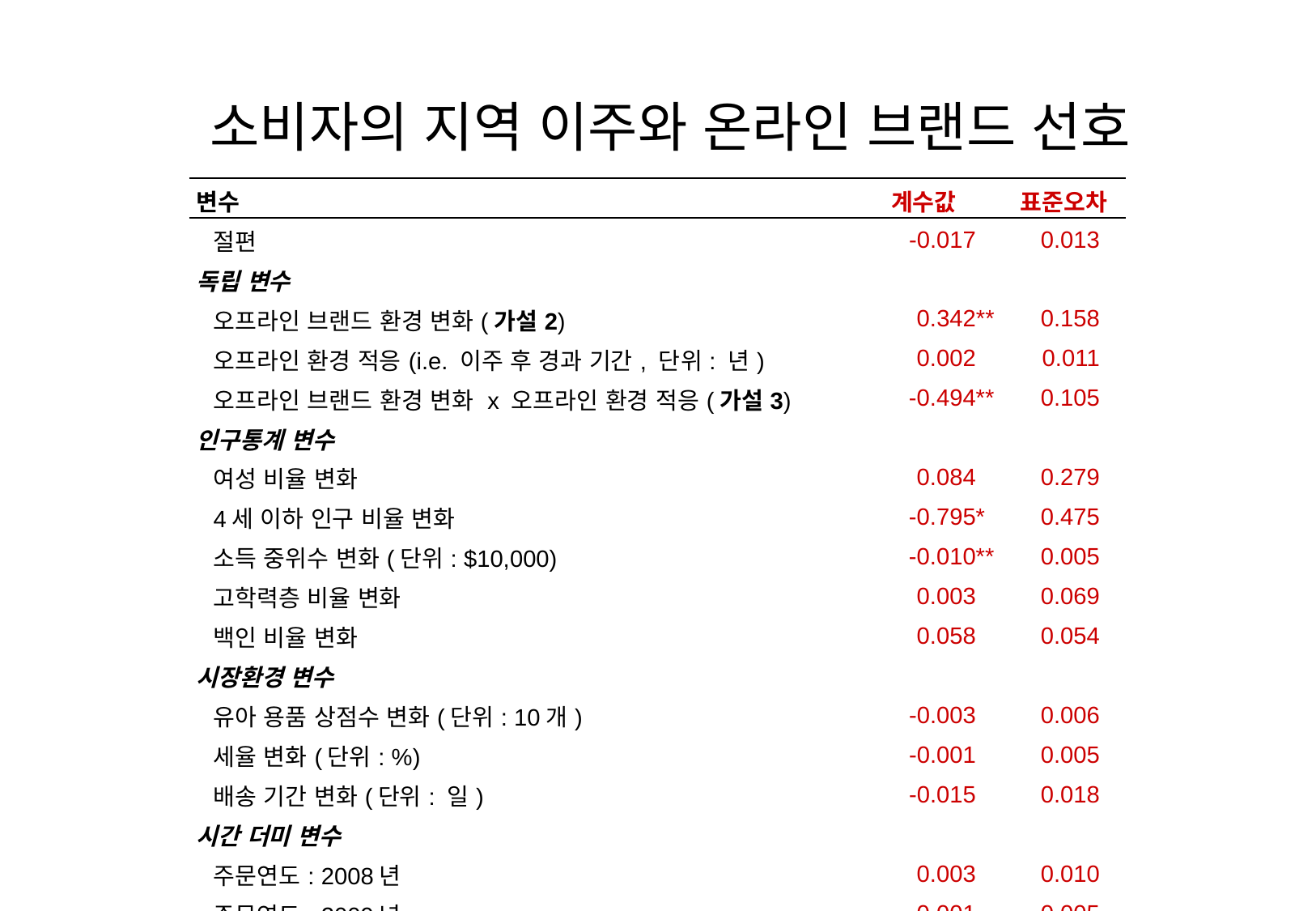

# 소비자의 지역 이주와 온라인 브랜드 선호
| 변수 | 계수값 | 표준오차 |
| --- | --- | --- |
| 절편 | -0.017\*\* | 0.013\*\* |
| 독립 변수 |  |  |
| 오프라인 브랜드 환경 변화(가설2) | 0.342\*\* | 0.158\*\* |
| 오프라인 환경 적응(i.e. 이주 후 경과 기간, 단위: 년) | 0.002\*\* | 0.011\*\* |
| 오프라인 브랜드 환경 변화 x 오프라인 환경 적응(가설3) | -0.494\*\* | 0.105\*\* |
| 인구통계 변수 |  |  |
| 여성 비율 변화 | 0.084\*\* | 0.279\*\* |
| 4세 이하 인구 비율 변화 | -0.795\*\* | 0.475\*\* |
| 소득 중위수 변화(단위: $10,000) | -0.010\*\* | 0.005\*\* |
| 고학력층 비율 변화 | 0.003\*\* | 0.069\*\* |
| 백인 비율 변화 | 0.058\*\* | 0.054\*\* |
| 시장환경 변수 |  |  |
| 유아 용품 상점수 변화(단위: 10개) | -0.003\*\* | 0.006\*\* |
| 세율 변화(단위: %) | -0.001\*\* | 0.005\*\* |
| 배송 기간 변화(단위: 일) | -0.015\*\* | 0.018\*\* |
| 시간 더미 변수 |  |  |
| 주문연도: 2008년 | 0.003\*\* | 0.010\*\* |
| 주문연도: 2009년 | 0.001\*\* | 0.005\*\* |
| 공분산 계수 |  |  |
| 분산 | 0.070\*\* | 0.004\*\* |
| 상관 계수 | 0.949\*\* | 0.003\*\* |